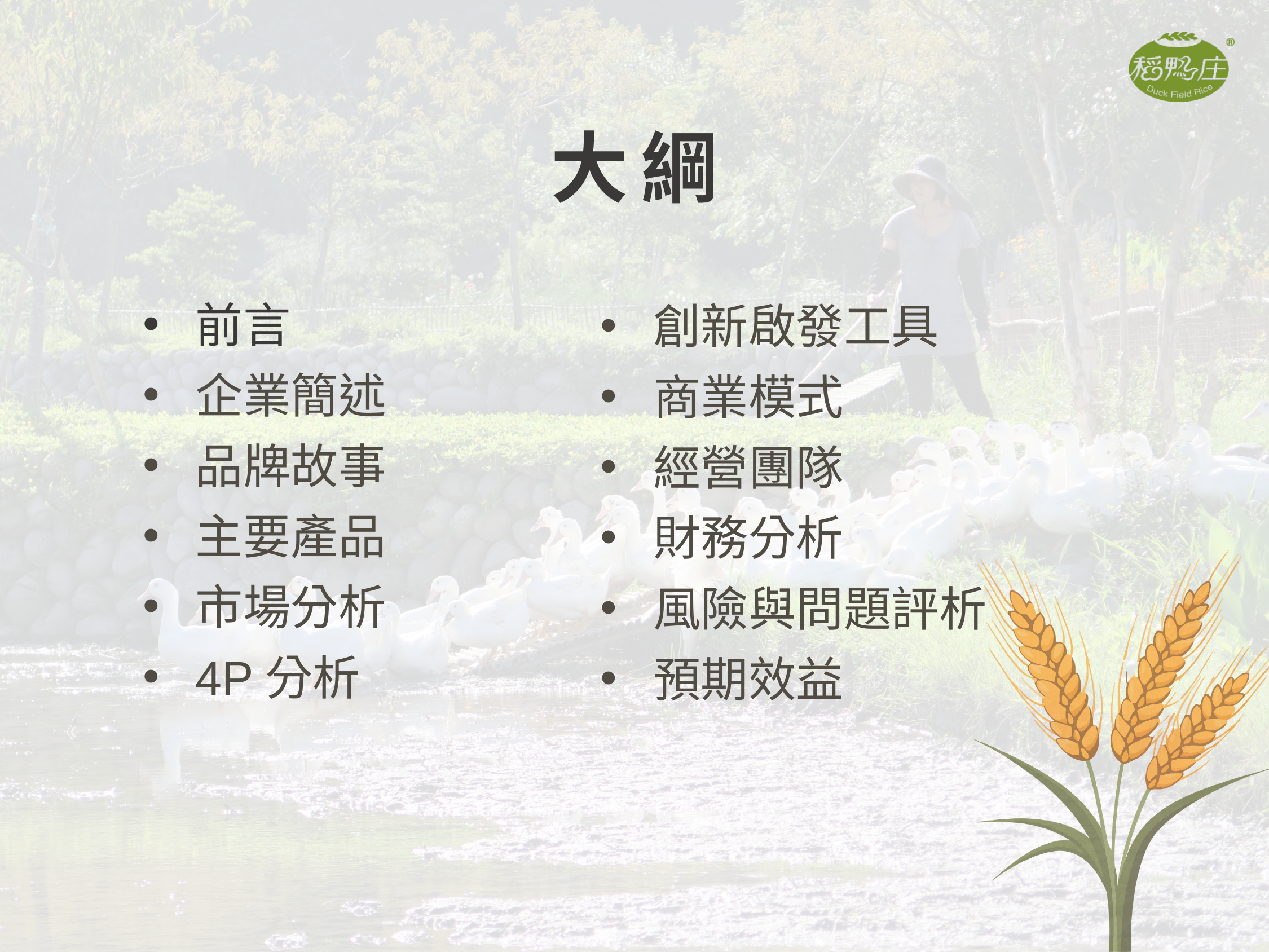

大綱
創新啟發工具
商業模式
經營團隊
財務分析
風險與問題評析
預期效益

前言
企業簡述
品牌故事
主要產品
市場分析
4P分析